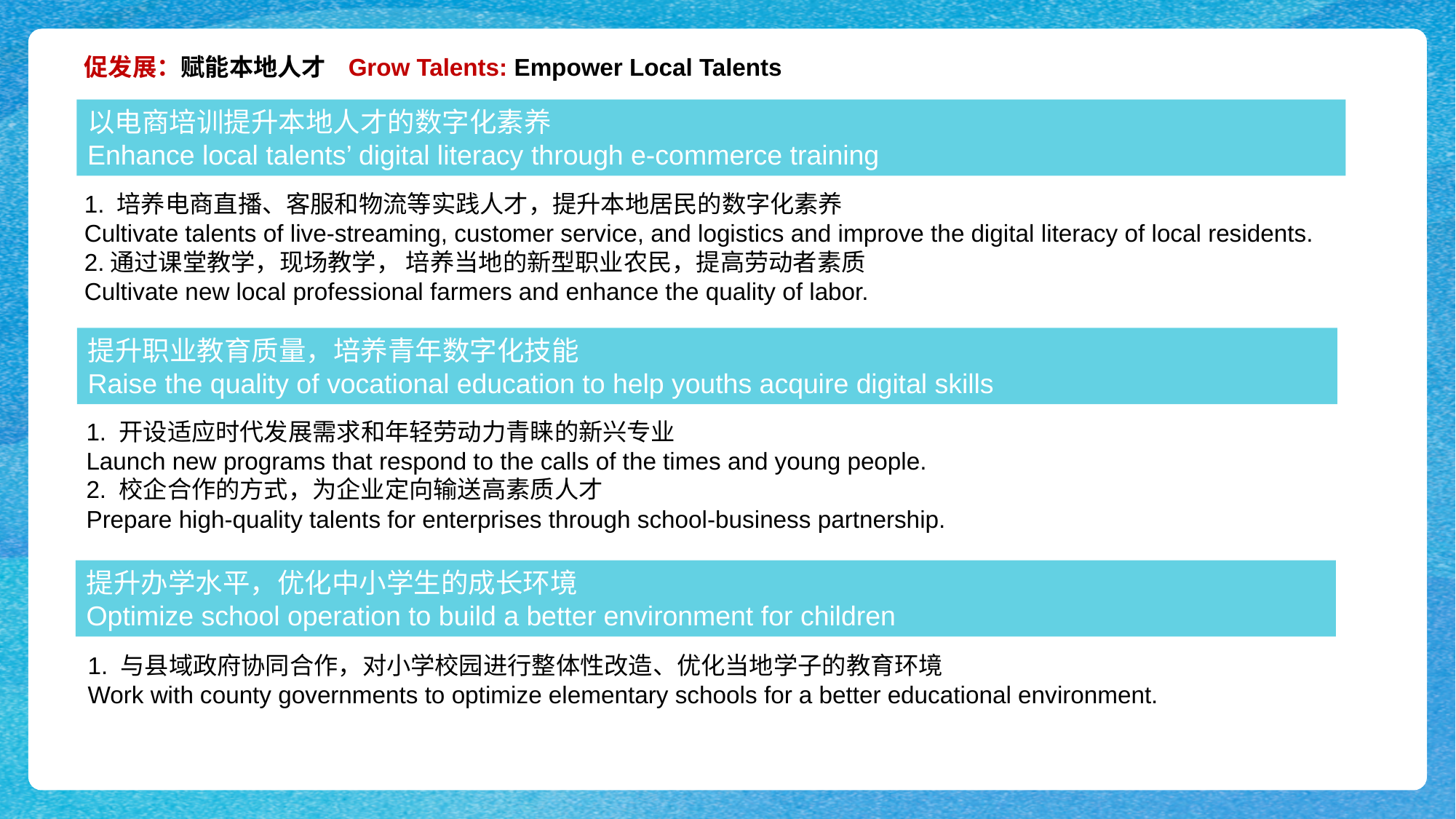

促发展：赋能本地人才   Grow Talents: Empower Local Talents
以电商培训提升本地人才的数字化素养
Enhance local talents’ digital literacy through e-commerce training
1. 培养电商直播、客服和物流等实践人才，提升本地居民的数字化素养
Cultivate talents of live-streaming, customer service, and logistics and improve the digital literacy of local residents.
2.通过课堂教学，现场教学， 培养当地的新型职业农民，提高劳动者素质
Cultivate new local professional farmers and enhance the quality of labor.
提升职业教育质量，培养青年数字化技能
Raise the quality of vocational education to help youths acquire digital skills
1. 开设适应时代发展需求和年轻劳动力青睐的新兴专业
Launch new programs that respond to the calls of the times and young people.
2. 校企合作的方式，为企业定向输送高素质人才
Prepare high-quality talents for enterprises through school-business partnership.
提升办学水平，优化中小学生的成长环境
Optimize school operation to build a better environment for children
1. 与县域政府协同合作，对小学校园进行整体性改造、优化当地学子的教育环境
Work with county governments to optimize elementary schools for a better educational environment.